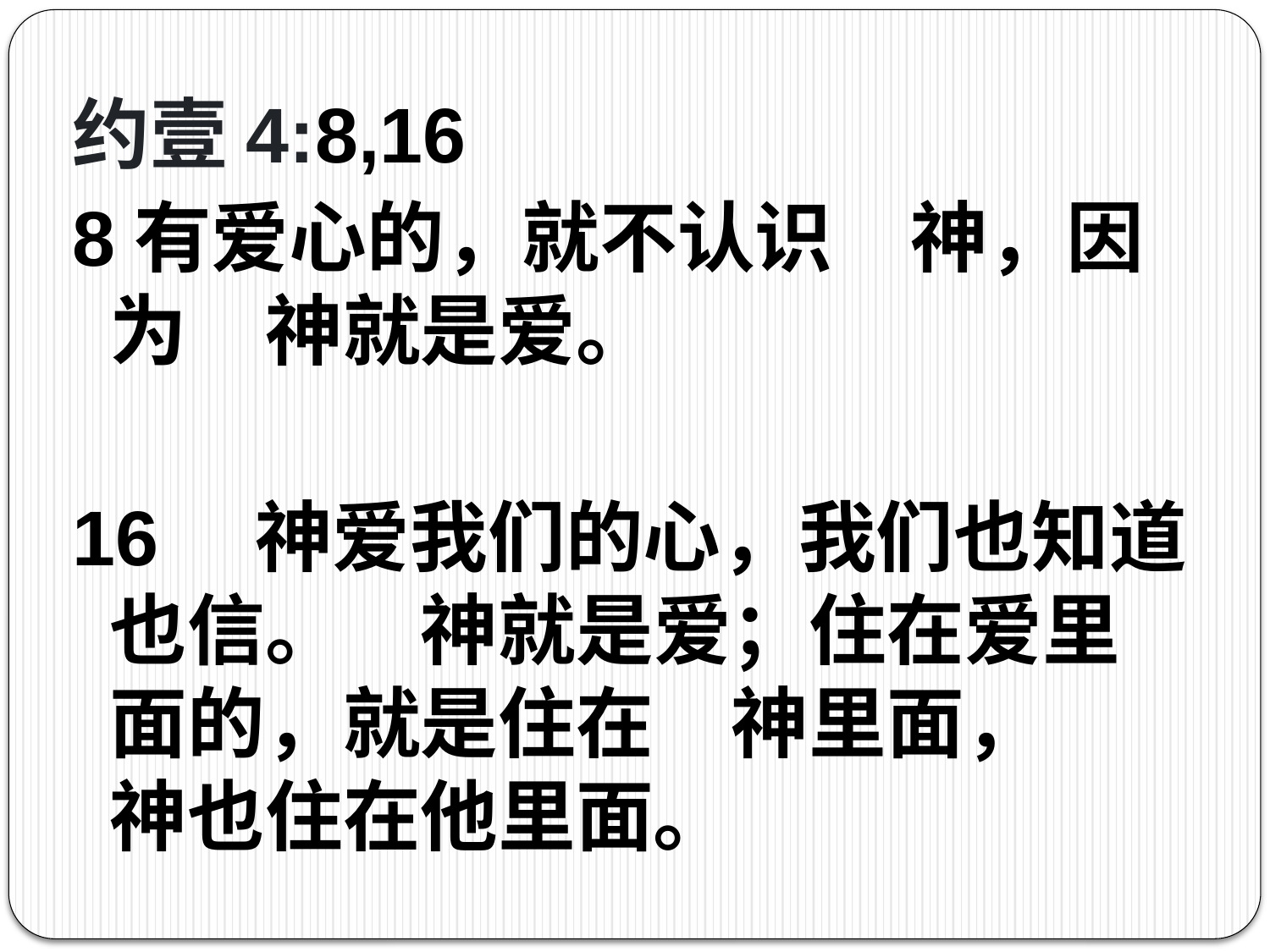

约壹4:8,16
8有爱心的，就不认识　神，因为　神就是爱。

16　神爱我们的心，我们也知道也信。　神就是爱；住在爱里面的，就是住在　神里面，　神也住在他里面。